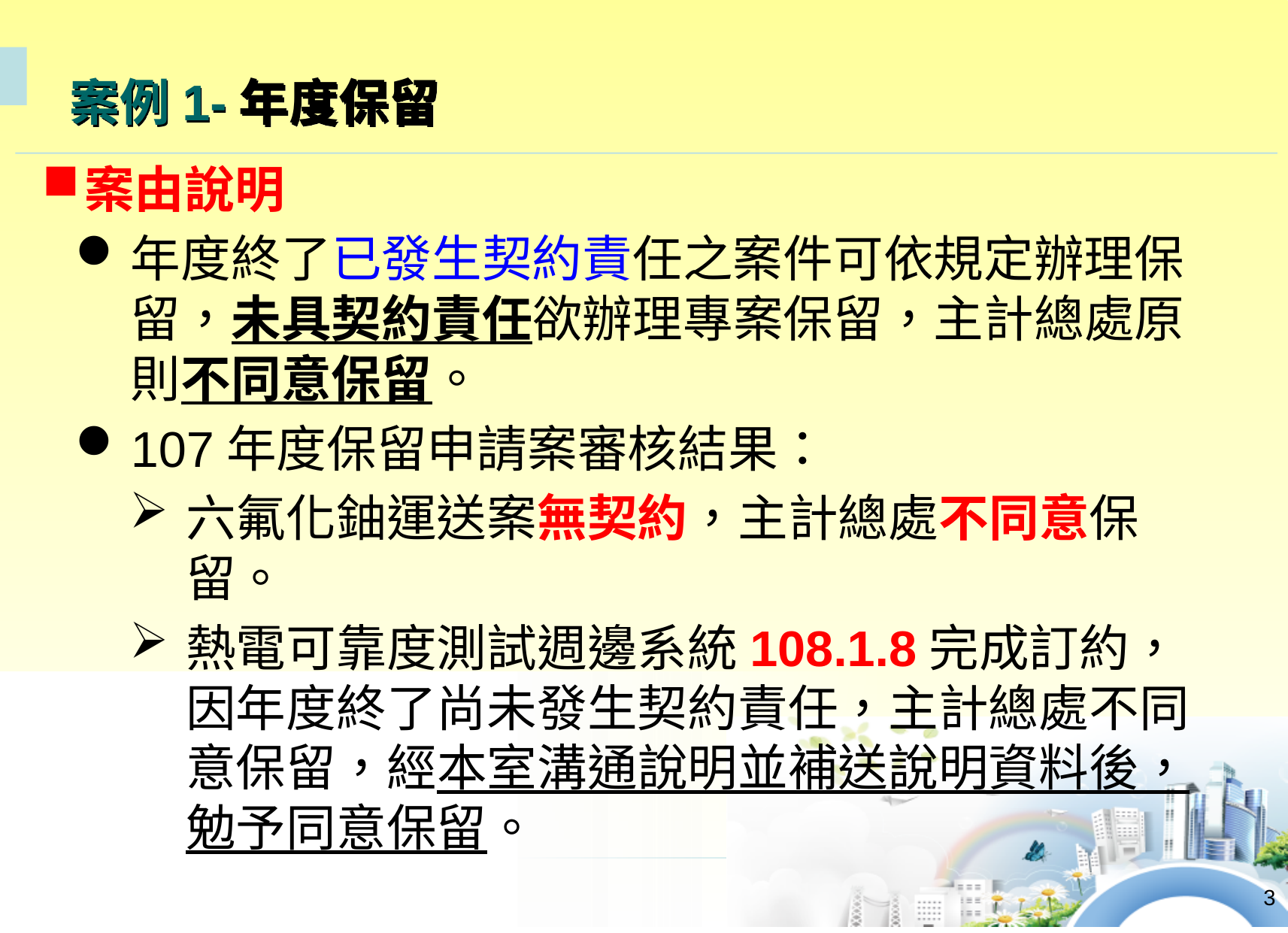

案例1-年度保留
案由說明
年度終了已發生契約責任之案件可依規定辦理保留，未具契約責任欲辦理專案保留，主計總處原則不同意保留。
107年度保留申請案審核結果：
六氟化鈾運送案無契約，主計總處不同意保留。
熱電可靠度測試週邊系統108.1.8完成訂約，因年度終了尚未發生契約責任，主計總處不同意保留，經本室溝通說明並補送說明資料後，勉予同意保留。

3